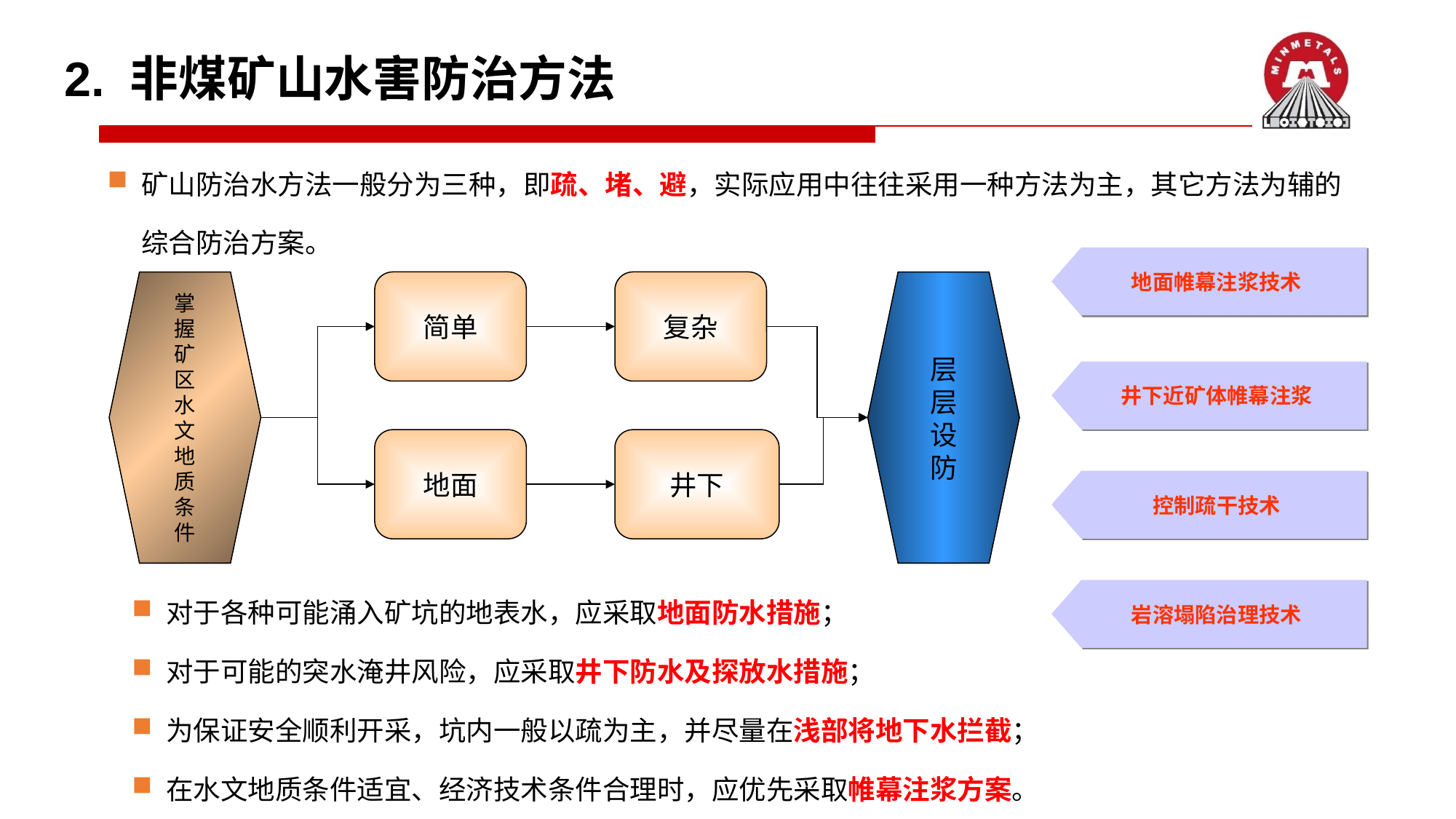

2. 非煤矿山水害防治方法
矿山防治水方法一般分为三种，即疏、堵、避，实际应用中往往采用一种方法为主，其它方法为辅的综合防治方案。
地面帷幕注浆技术
掌
握
矿
区
水
文
地
质
条
件
简单
复杂
层
层
设
防
地面
井下
井下近矿体帷幕注浆
控制疏干技术
对于各种可能涌入矿坑的地表水，应采取地面防水措施；
对于可能的突水淹井风险，应采取井下防水及探放水措施；
为保证安全顺利开采，坑内一般以疏为主，并尽量在浅部将地下水拦截；
在水文地质条件适宜、经济技术条件合理时，应优先采取帷幕注浆方案。
岩溶塌陷治理技术